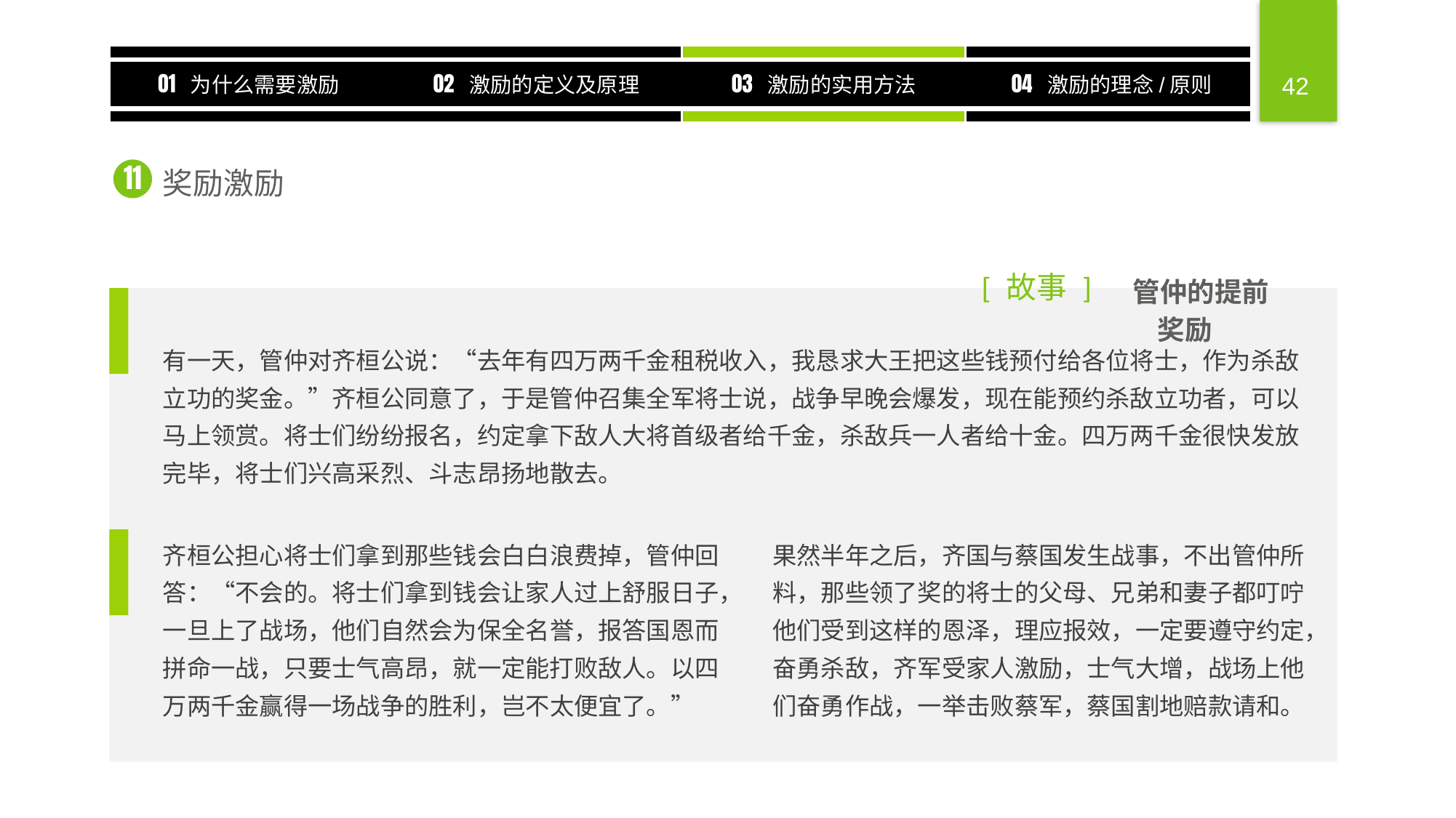

奖励激励
11

故事
[
]
管仲的提前奖励

有一天，管仲对齐桓公说：“去年有四万两千金租税收入，我恳求大王把这些钱预付给各位将士，作为杀敌立功的奖金。”齐桓公同意了，于是管仲召集全军将士说，战争早晚会爆发，现在能预约杀敌立功者，可以马上领赏。将士们纷纷报名，约定拿下敌人大将首级者给千金，杀敌兵一人者给十金。四万两千金很快发放完毕，将士们兴高采烈、斗志昂扬地散去。
齐桓公担心将士们拿到那些钱会白白浪费掉，管仲回答：“不会的。将士们拿到钱会让家人过上舒服日子，一旦上了战场，他们自然会为保全名誉，报答国恩而拼命一战，只要士气高昂，就一定能打败敌人。以四万两千金赢得一场战争的胜利，岂不太便宜了。”
果然半年之后，齐国与蔡国发生战事，不出管仲所料，那些领了奖的将士的父母、兄弟和妻子都叮咛他们受到这样的恩泽，理应报效，一定要遵守约定，奋勇杀敌，齐军受家人激励，士气大增，战场上他们奋勇作战，一举击败蔡军，蔡国割地赔款请和。